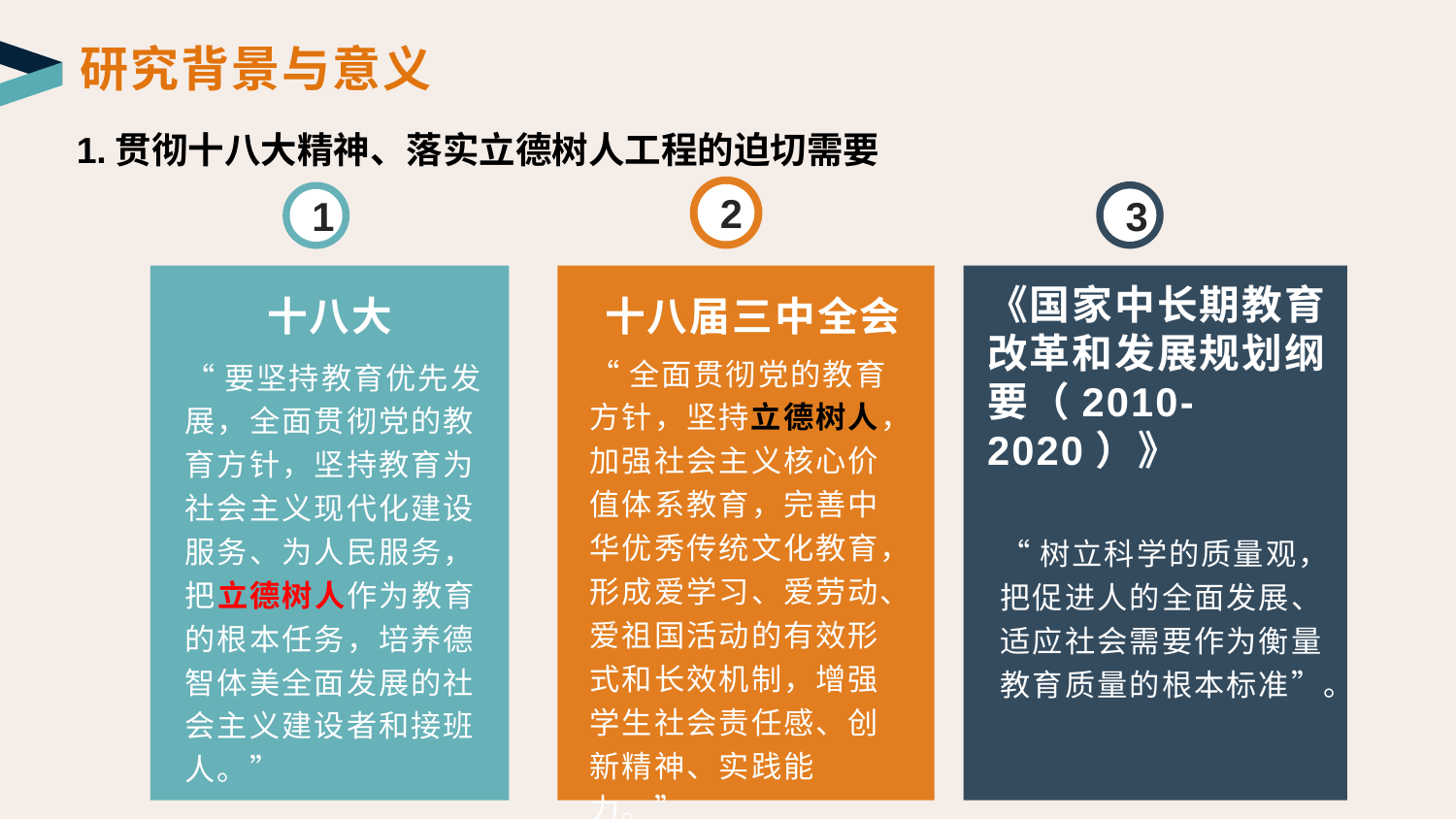

研究背景与意义

1.贯彻十八大精神、落实立德树人工程的迫切需要
1
2
1
3
1
1

十八大
“要坚持教育优先发展，全面贯彻党的教育方针，坚持教育为社会主义现代化建设服务、为人民服务，把立德树人作为教育的根本任务，培养德智体美全面发展的社会主义建设者和接班人。”

《国家中长期教育改革和发展规划纲要（2010-2020）》
“树立科学的质量观，把促进人的全面发展、适应社会需要作为衡量教育质量的根本标准”。

十八届三中全会
“全面贯彻党的教育方针，坚持立德树人，加强社会主义核心价值体系教育，完善中华优秀传统文化教育，形成爱学习、爱劳动、爱祖国活动的有效形式和长效机制，增强学生社会责任感、创新精神、实践能力。”